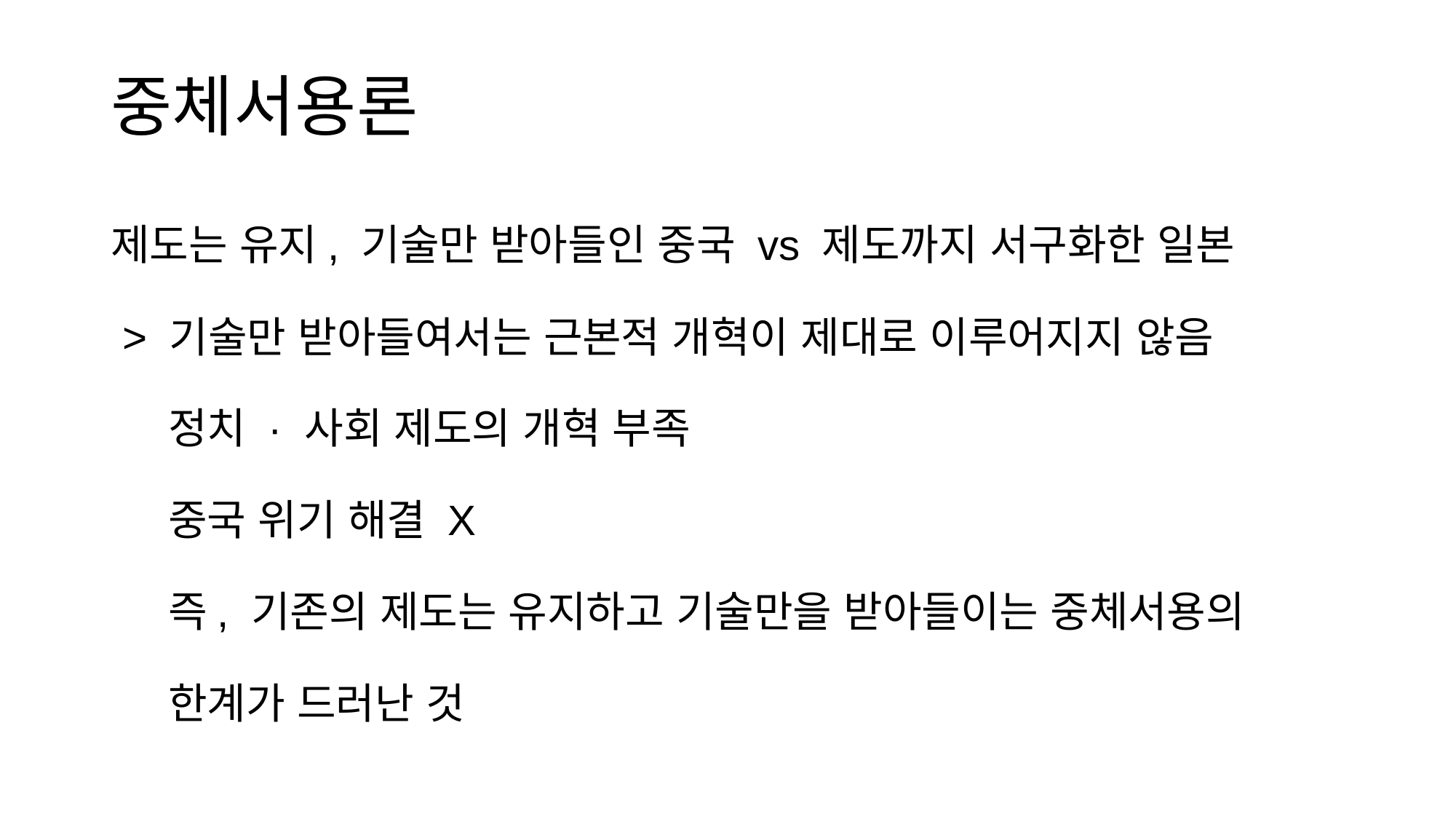

# 중체서용론
제도는 유지, 기술만 받아들인 중국 vs 제도까지 서구화한 일본
 > 기술만 받아들여서는 근본적 개혁이 제대로 이루어지지 않음
    정치 · 사회 제도의 개혁 부족
    중국 위기 해결 X
    즉, 기존의 제도는 유지하고 기술만을 받아들이는 중체서용의
    한계가 드러난 것